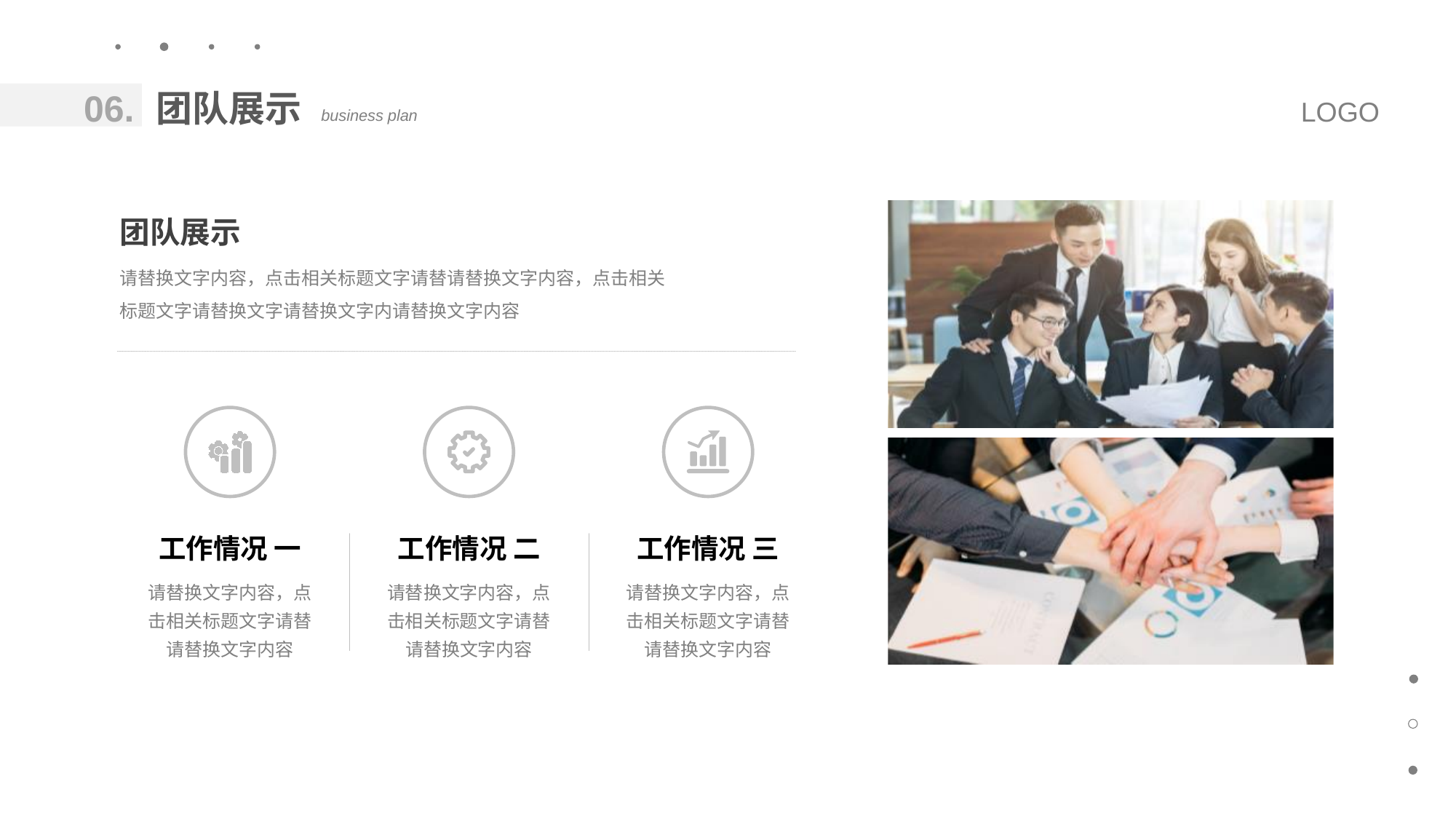

06.
团队展示

LOGO

business plan

团队展示
请替换文字内容，点击相关标题文字请替请替换文字内容，点击相关标题文字请替换文字请替换文字内请替换文字内容

工作情况 一
工作情况 二
工作情况 三
请替换文字内容，点击相关标题文字请替请替换文字内容
请替换文字内容，点击相关标题文字请替请替换文字内容
请替换文字内容，点击相关标题文字请替请替换文字内容